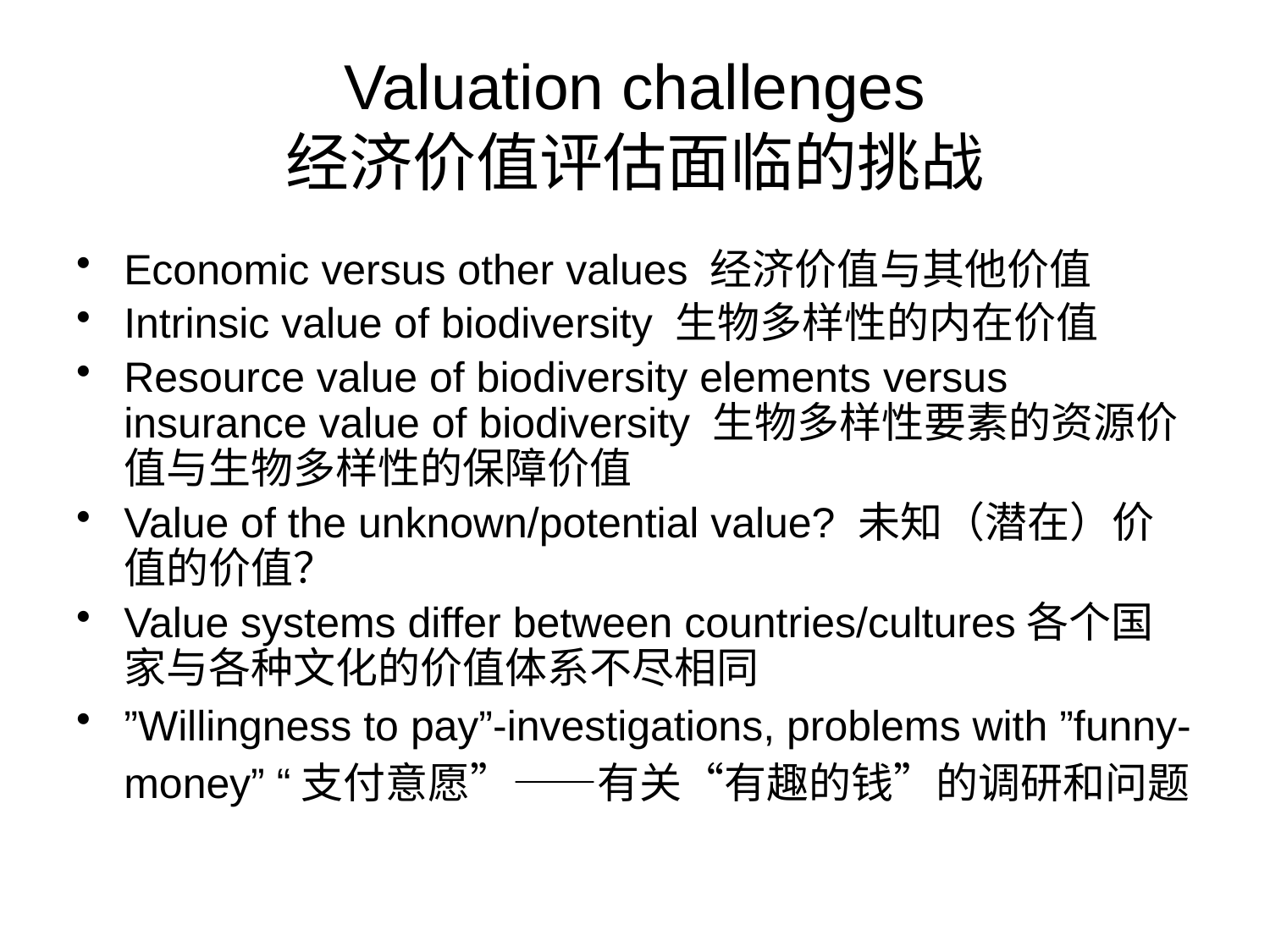

# Valuation challenges 经济价值评估面临的挑战
Economic versus other values 经济价值与其他价值
Intrinsic value of biodiversity 生物多样性的内在价值
Resource value of biodiversity elements versus insurance value of biodiversity 生物多样性要素的资源价值与生物多样性的保障价值
Value of the unknown/potential value? 未知（潜在）价值的价值？
Value systems differ between countries/cultures各个国家与各种文化的价值体系不尽相同
”Willingness to pay”-investigations, problems with ”funny-money” “支付意愿”——有关“有趣的钱”的调研和问题